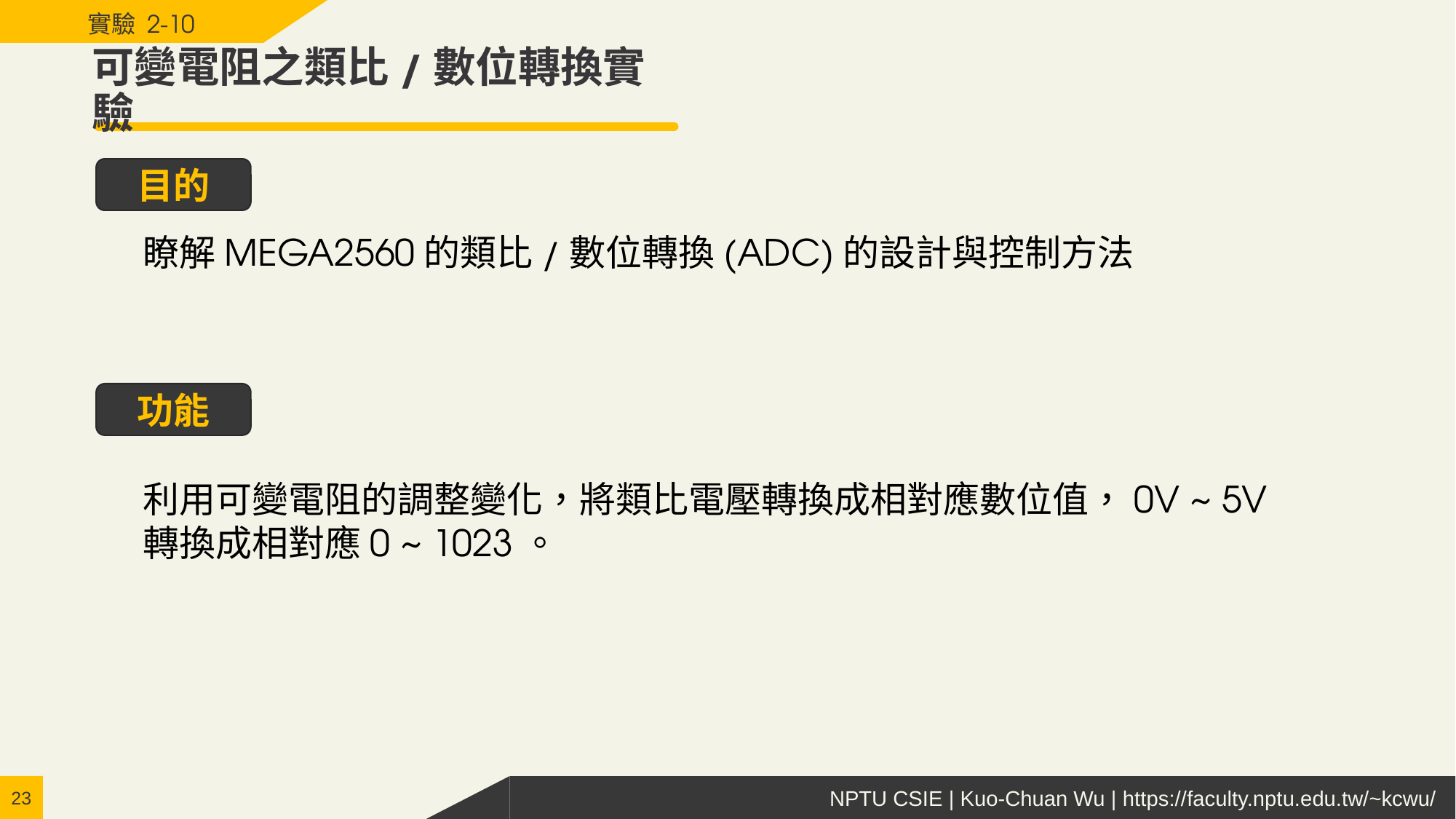

實驗 2-10
# 可變電阻之類比/數位轉換實驗
目的
瞭解MEGA2560的類比/數位轉換(ADC)的設計與控制方法
功能
利用可變電阻的調整變化，將類比電壓轉換成相對應數位值，0V ~ 5V轉換成相對應0 ~ 1023。